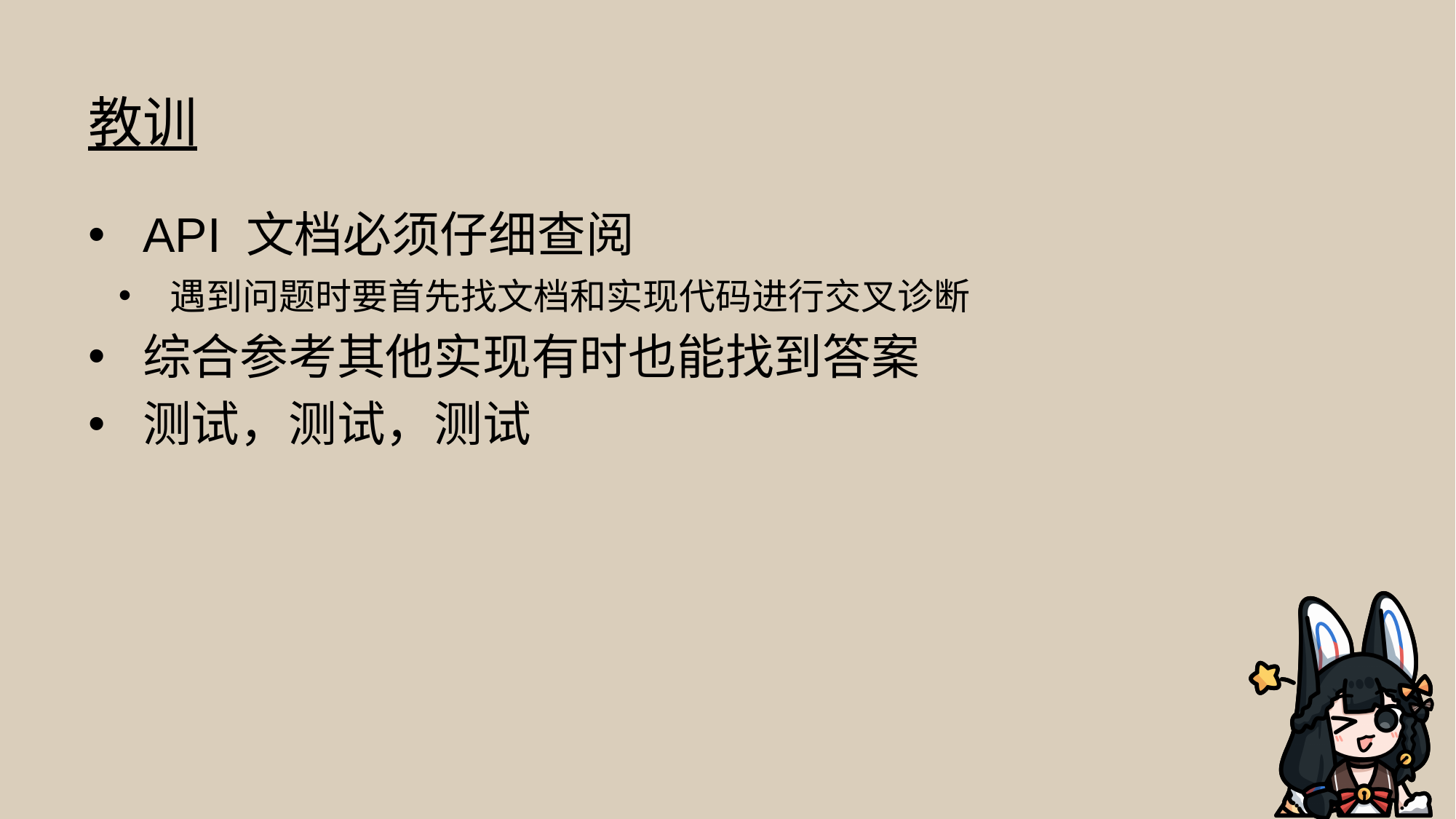

# 教训
API 文档必须仔细查阅
遇到问题时要首先找文档和实现代码进行交叉诊断
综合参考其他实现有时也能找到答案
测试，测试，测试